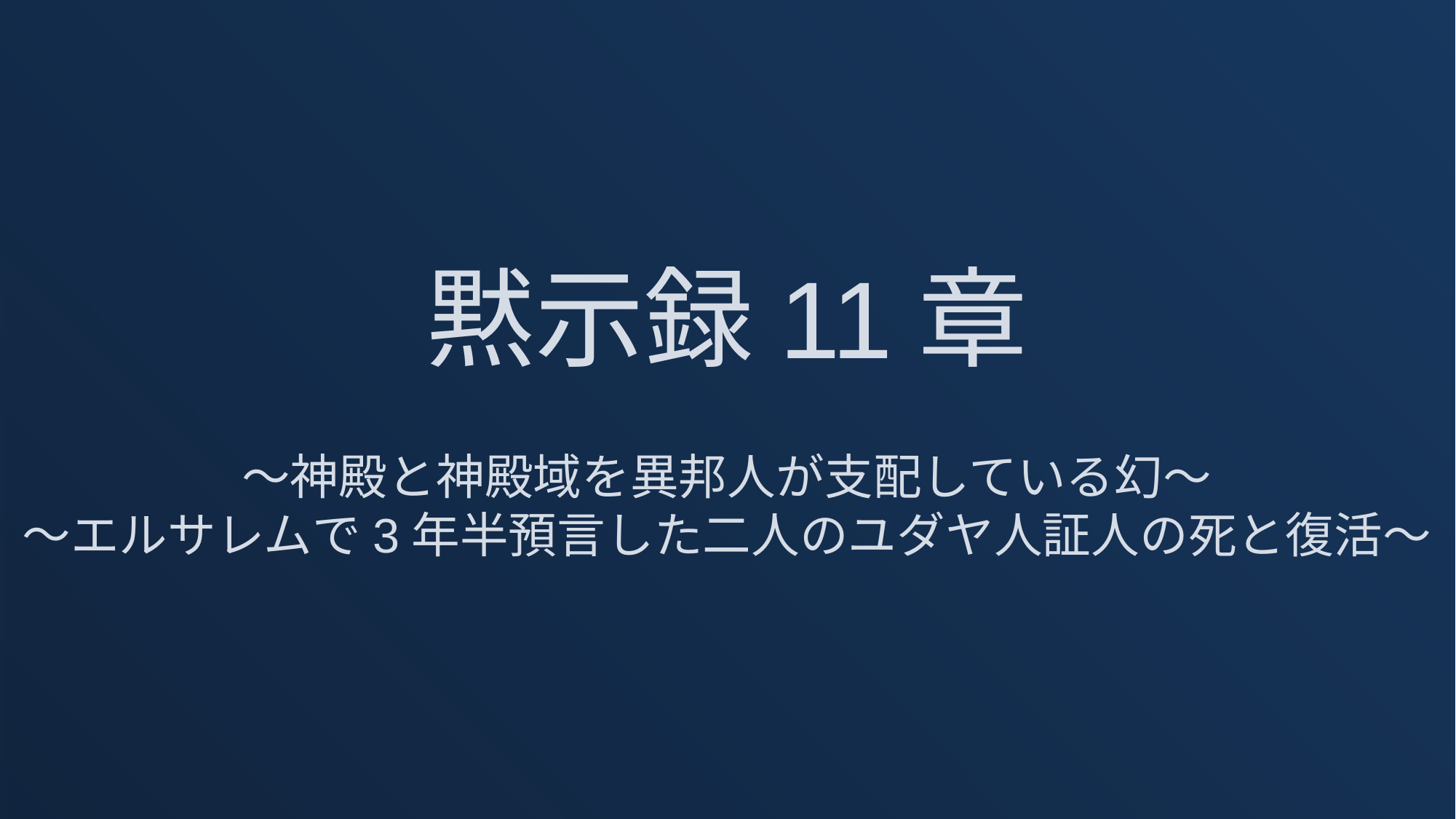

黙示録11章

～神殿と神殿域を異邦人が支配している幻～
～エルサレムで3年半預言した二人のユダヤ人証人の死と復活～